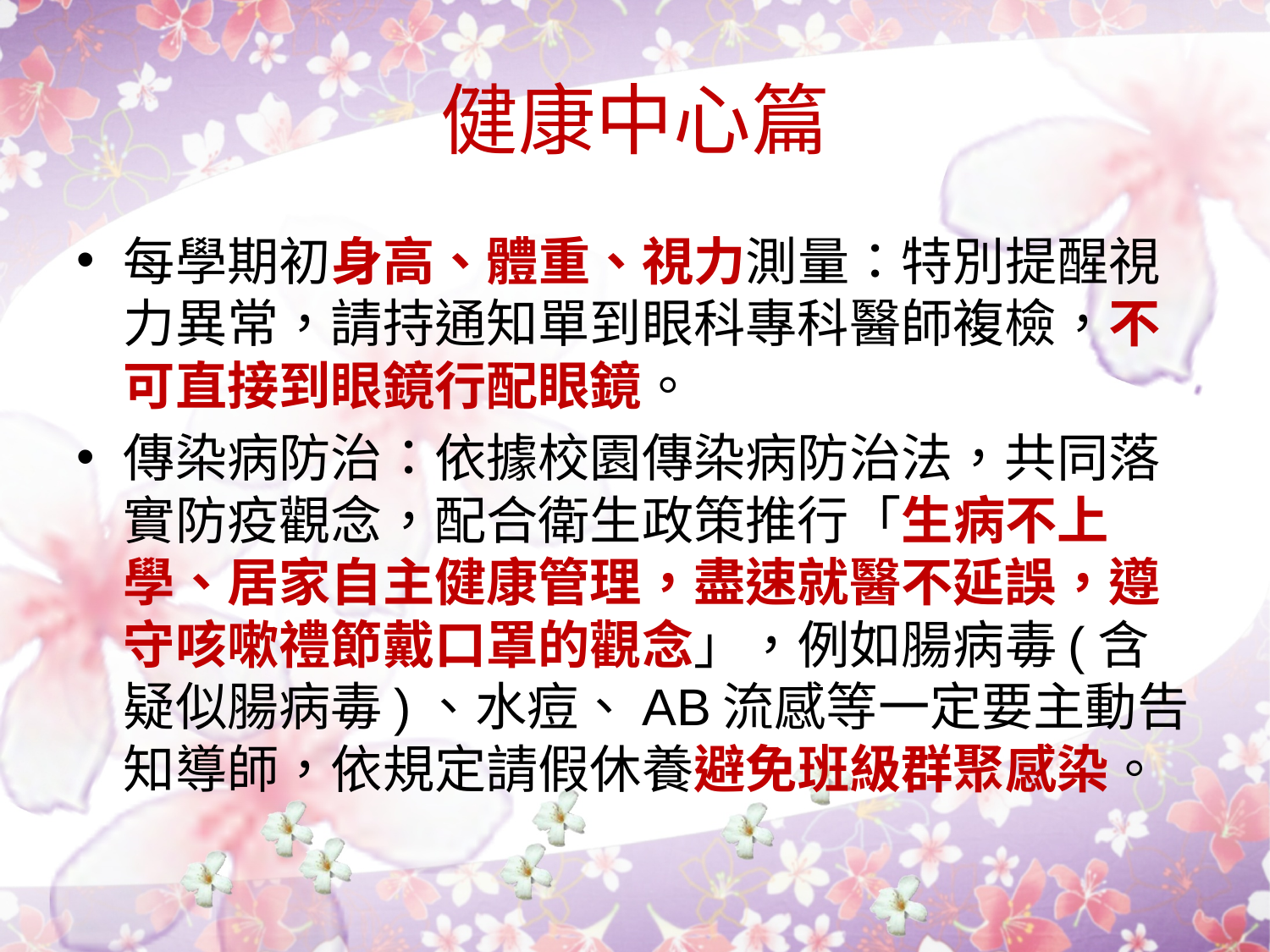

# 健康中心篇
每學期初身高、體重、視力測量：特別提醒視力異常，請持通知單到眼科專科醫師複檢，不可直接到眼鏡行配眼鏡。
傳染病防治：依據校園傳染病防治法，共同落實防疫觀念，配合衛生政策推行「生病不上學、居家自主健康管理，盡速就醫不延誤，遵守咳嗽禮節戴口罩的觀念」，例如腸病毒(含疑似腸病毒)、水痘、AB流感等一定要主動告知導師，依規定請假休養避免班級群聚感染。